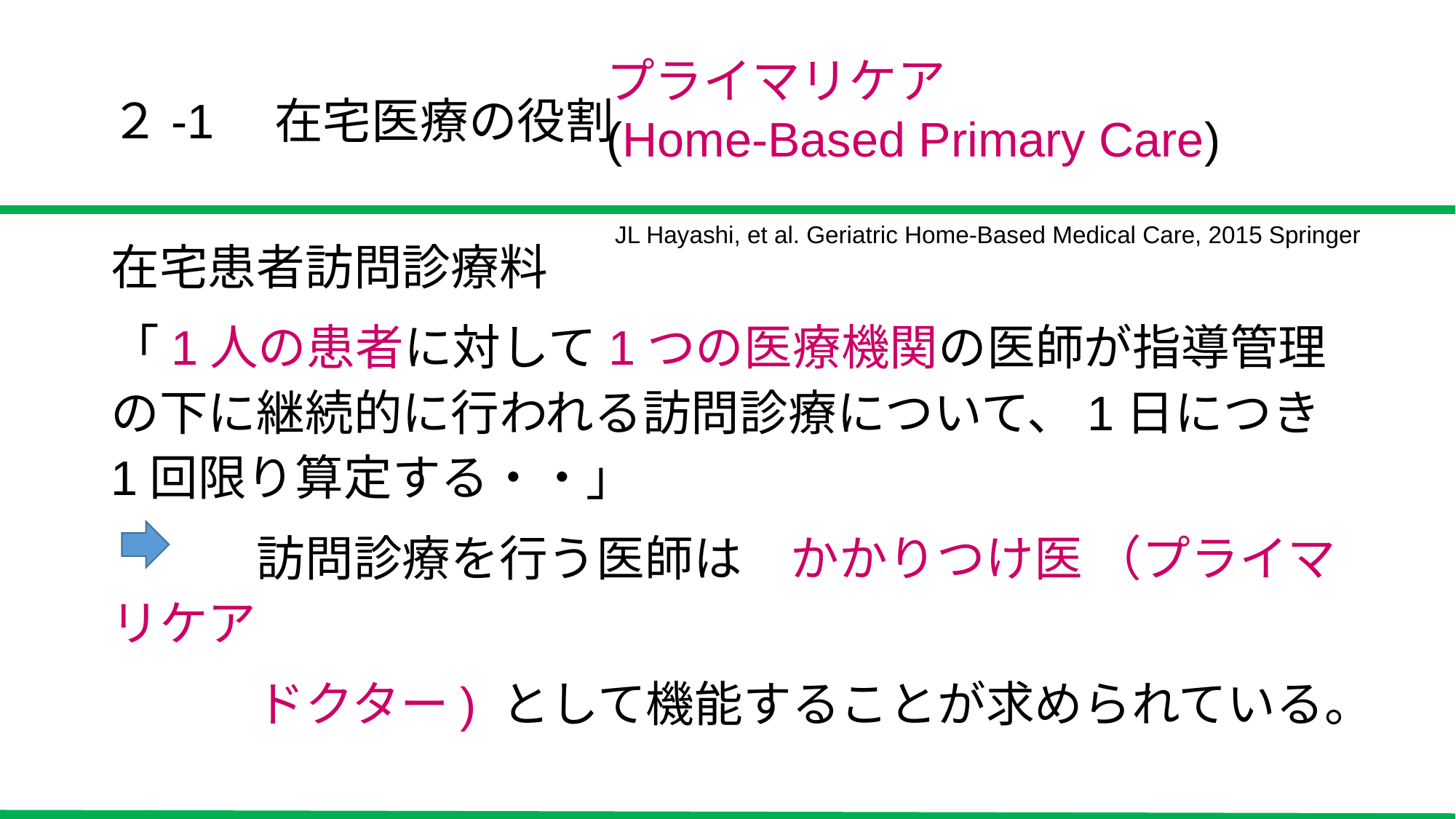

# ２-1　在宅医療の役割
プライマリケア
(Home-Based Primary Care)
JL Hayashi, et al. Geriatric Home-Based Medical Care, 2015 Springer
在宅患者訪問診療料
「1人の患者に対して1つの医療機関の医師が指導管理の下に継続的に行われる訪問診療について、1日につき1回限り算定する・・」
　　　訪問診療を行う医師は　かかりつけ医 （プライマリケア
　　　ドクター) として機能することが求められている。